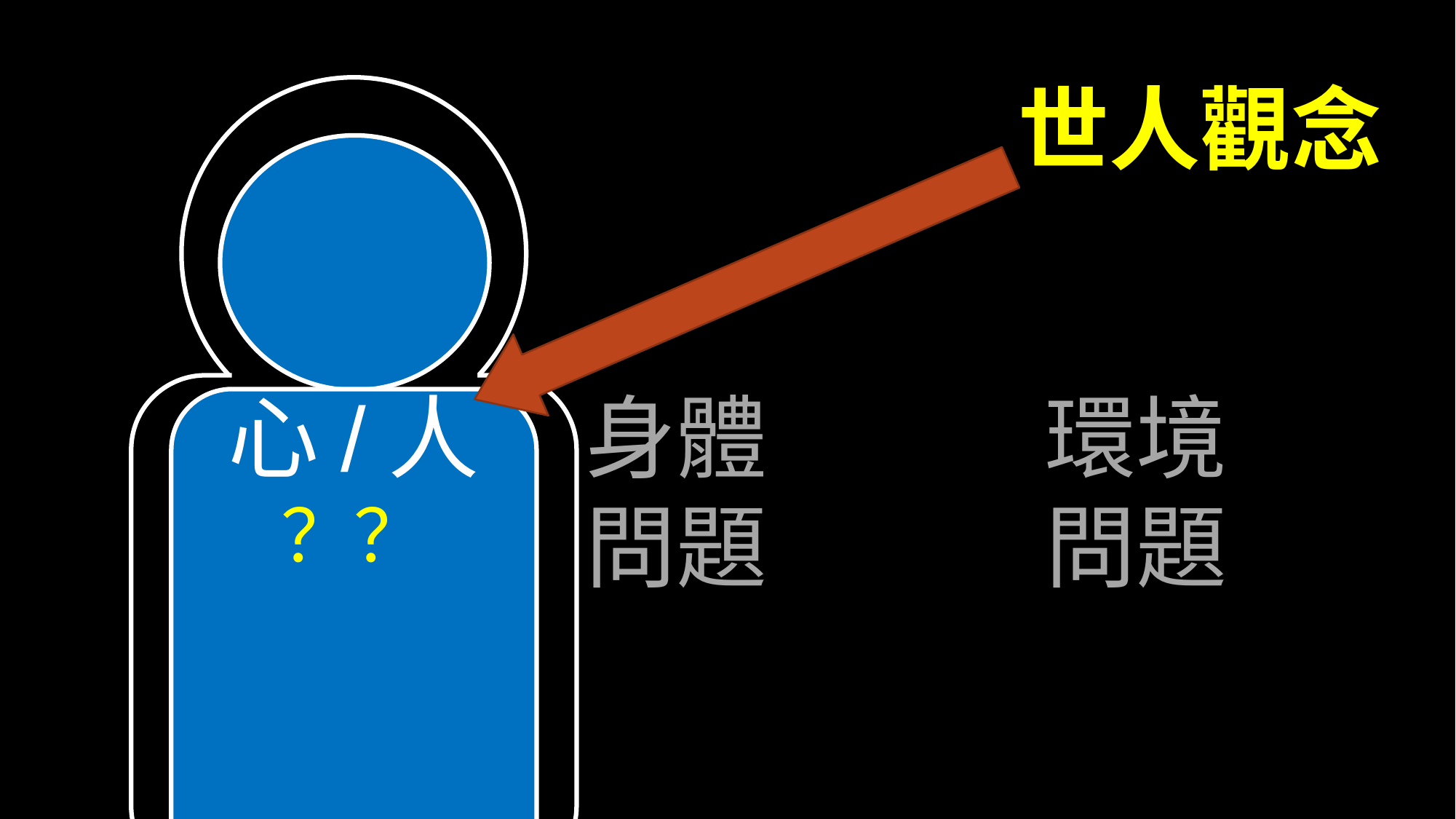

世人觀念

心/人
？？
身體
問題

環境
問題